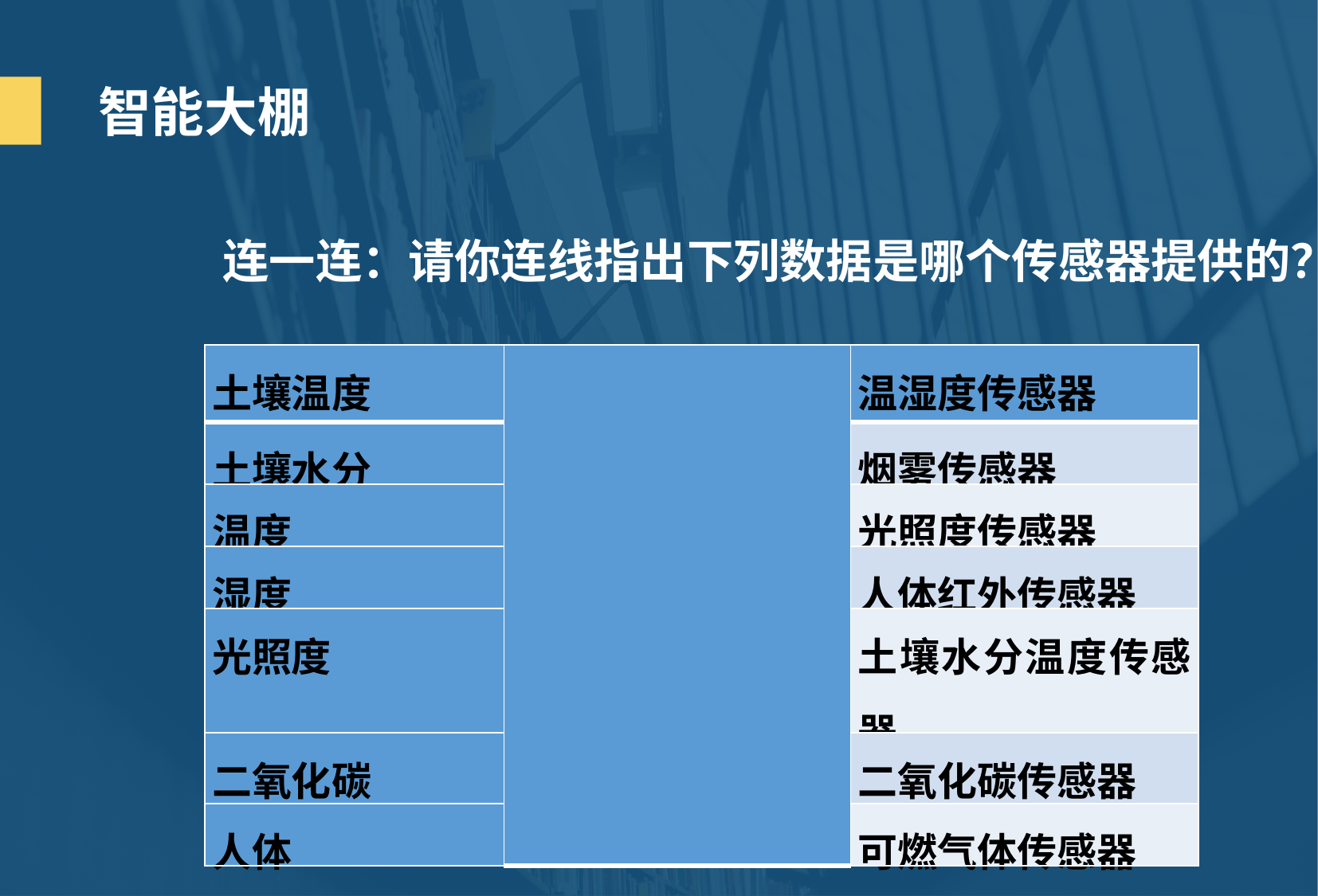

智能大棚
连一连：请你连线指出下列数据是哪个传感器提供的？
| 土壤温度 |  | 温湿度传感器 |
| --- | --- | --- |
| 土壤水分 |  | 烟雾传感器 |
| 温度 |  | 光照度传感器 |
| 湿度 |  | 人体红外传感器 |
| 光照度 |  | 土壤水分温度传感器 |
| 二氧化碳 |  | 二氧化碳传感器 |
| 人体 |  | 可燃气体传感器 |